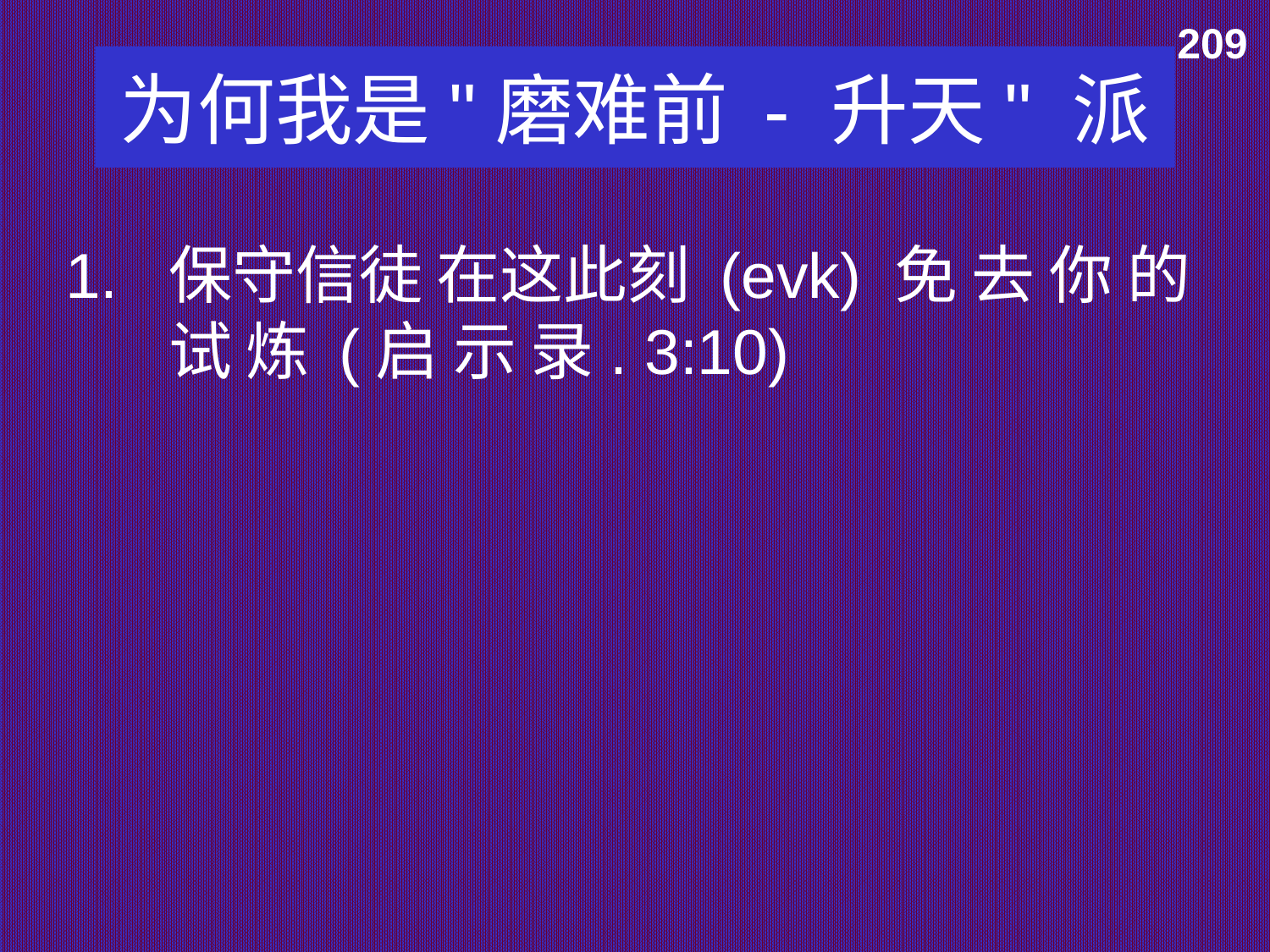

209
# 为何我是"磨难前 - 升天" 派
保守信徒 在这此刻 (evk) 免 去 你 的 试 炼 (启 示 录. 3:10)